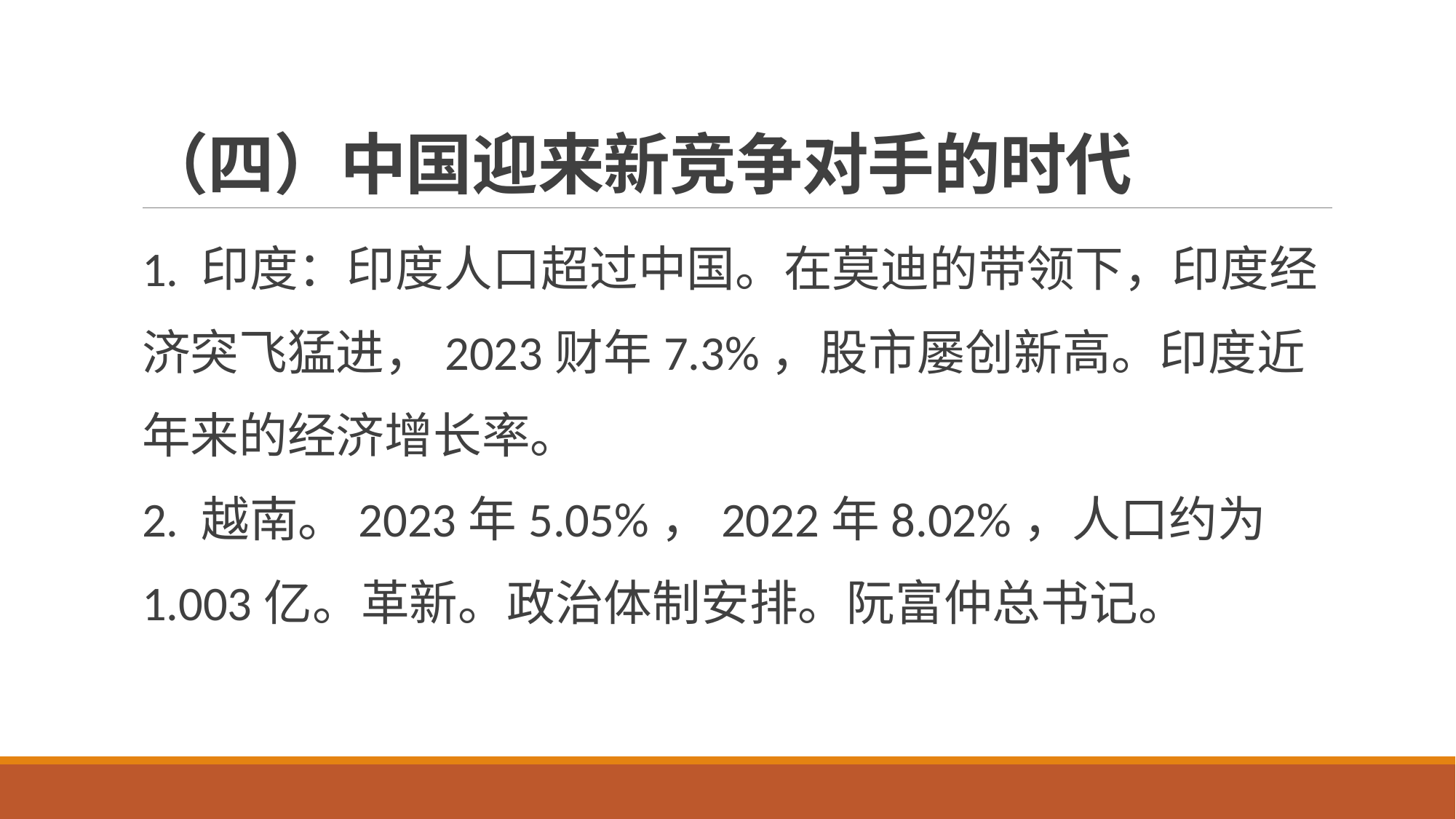

# （四）中国迎来新竞争对手的时代
1. 印度：印度人口超过中国。在莫迪的带领下，印度经济突飞猛进，2023财年7.3%，股市屡创新高。印度近年来的经济增长率。
2. 越南。2023年5.05%，2022年8.02%，人口约为1.003亿。革新。政治体制安排。阮富仲总书记。